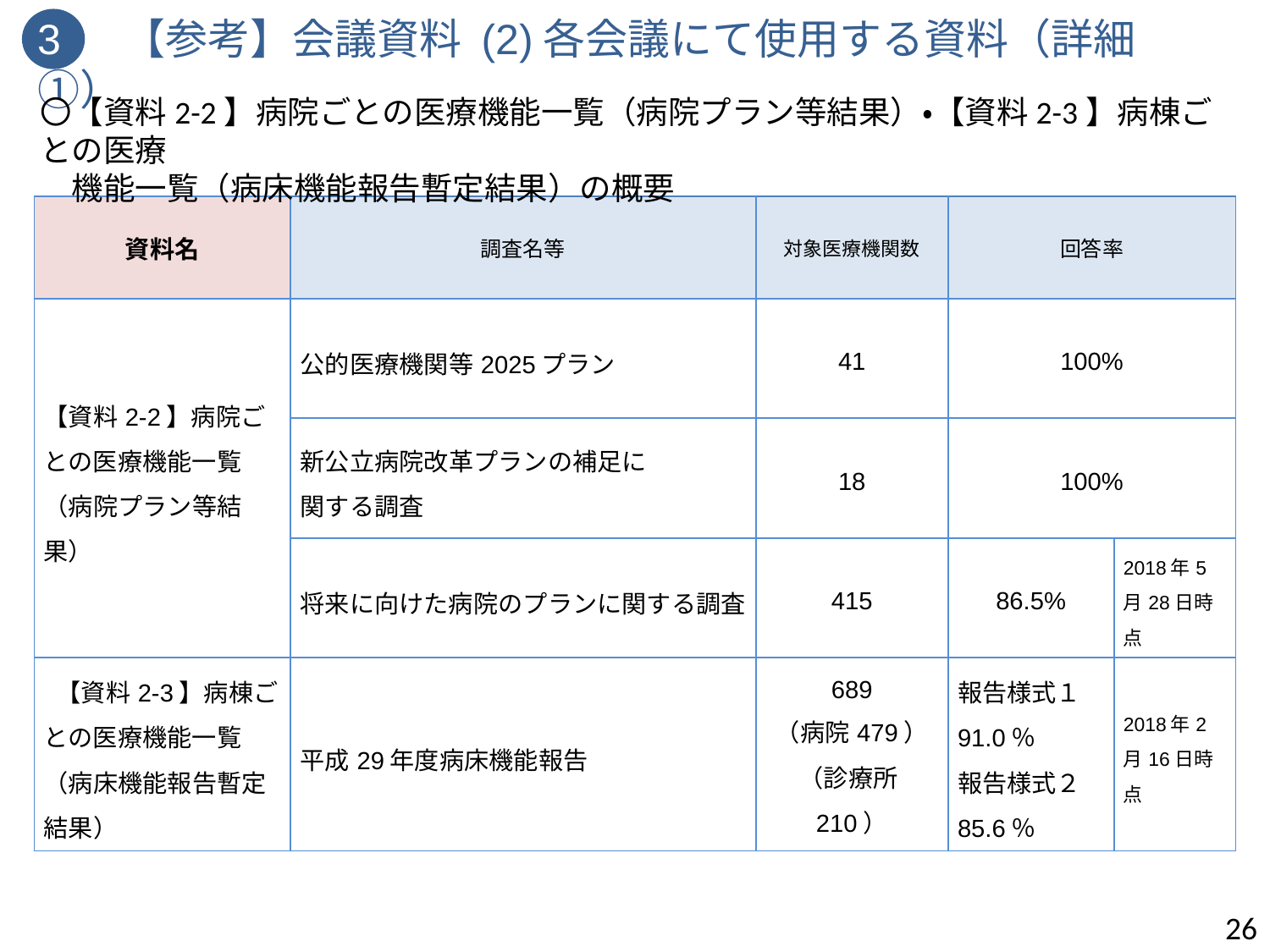

3　 【参考】会議資料 (2)各会議にて使用する資料（詳細①）

〇【資料2-2】病院ごとの医療機能一覧（病院プラン等結果）・【資料2-3】病棟ごとの医療
　機能一覧（病床機能報告暫定結果）の概要
| 資料名 | 調査名等 | 対象医療機関数 | 回答率 |  |
| --- | --- | --- | --- | --- |
| 【資料2-2】病院ごとの医療機能一覧（病院プラン等結果） | 公的医療機関等2025プラン | 41 | 100% |  |
|  | 新公立病院改革プランの補足に 関する調査 | 18 | 100% |  |
|  | 将来に向けた病院のプランに関する調査 | 415 | 86.5% | 2018年5月28日時点 |
| 【資料2-3】病棟ごとの医療機能一覧（病床機能報告暫定結果） | 平成29年度病床機能報告 | 689 （病院479） （診療所210） | 報告様式１ 91.0％ 報告様式２ 85.6％ | 2018年2月16日時点 |
26